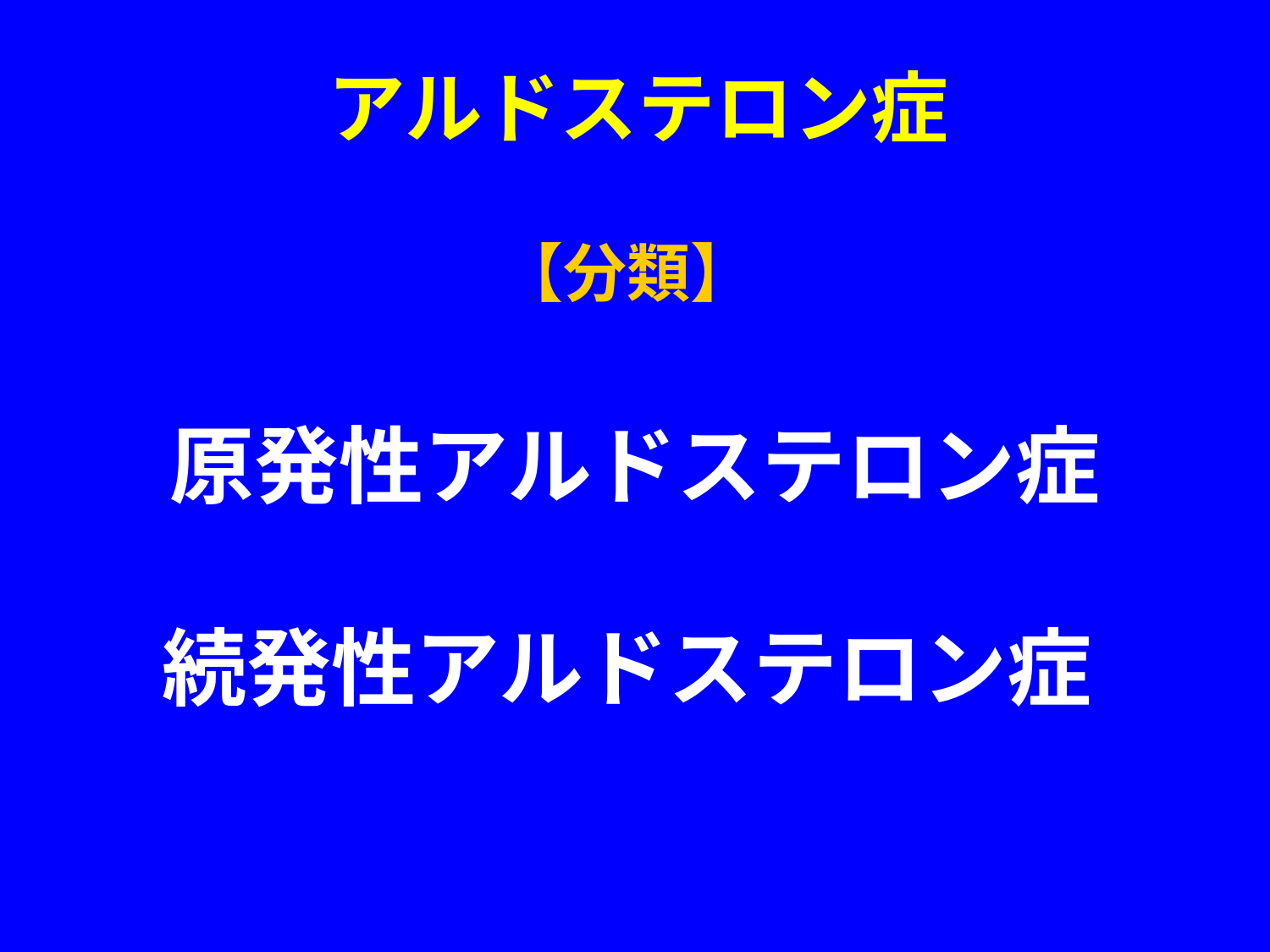

アルドステロン症
【分類】

原発性アルドステロン症

続発性アルドステロン症